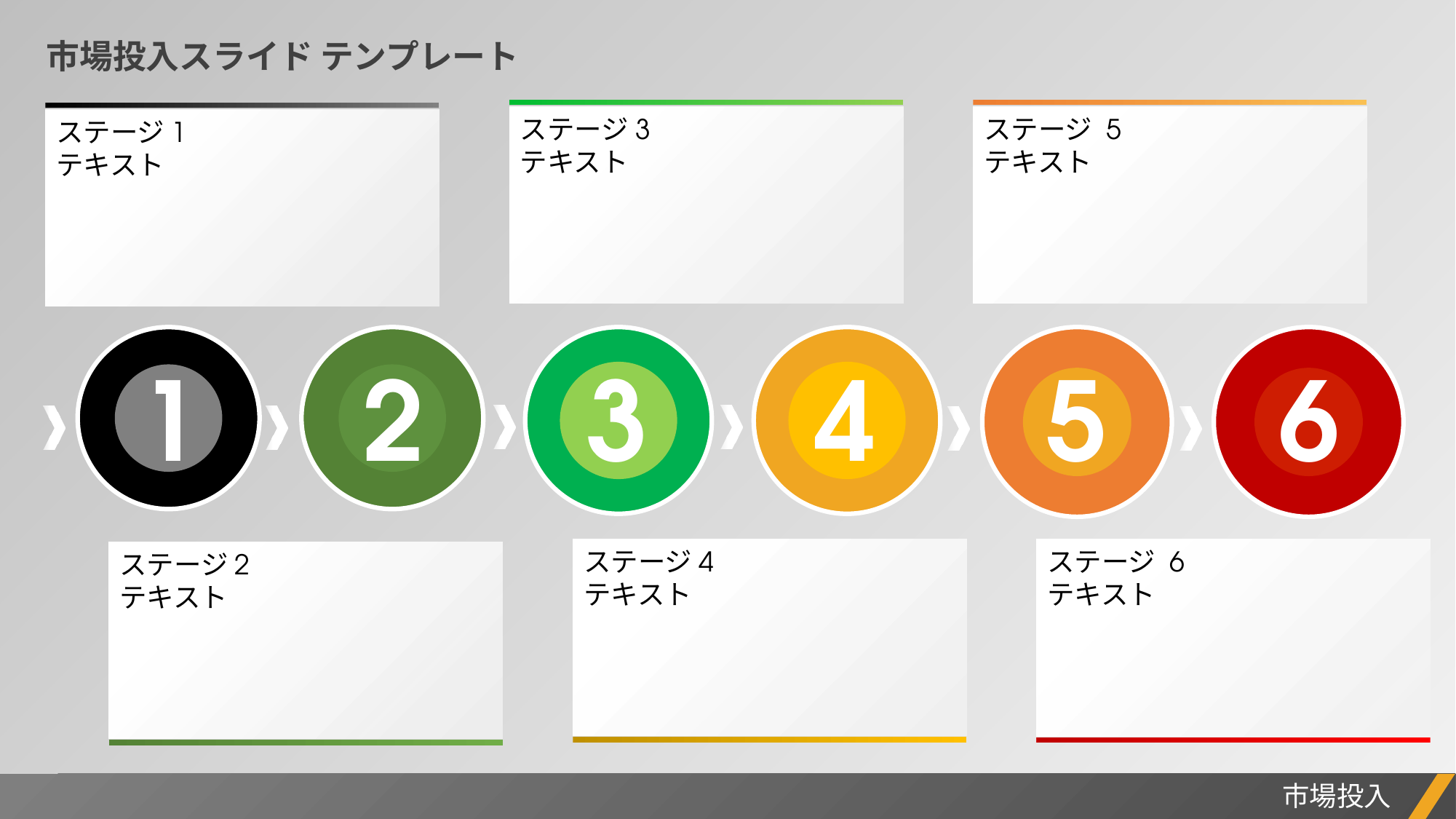

市場投入スライド テンプレート

ステージ3
テキスト
ステージ 5
テキスト
ステージ1
テキスト

3
4
5
6
1
2

ステージ4
テキスト
ステージ 6
テキスト
ステージ2
テキスト

市場投入